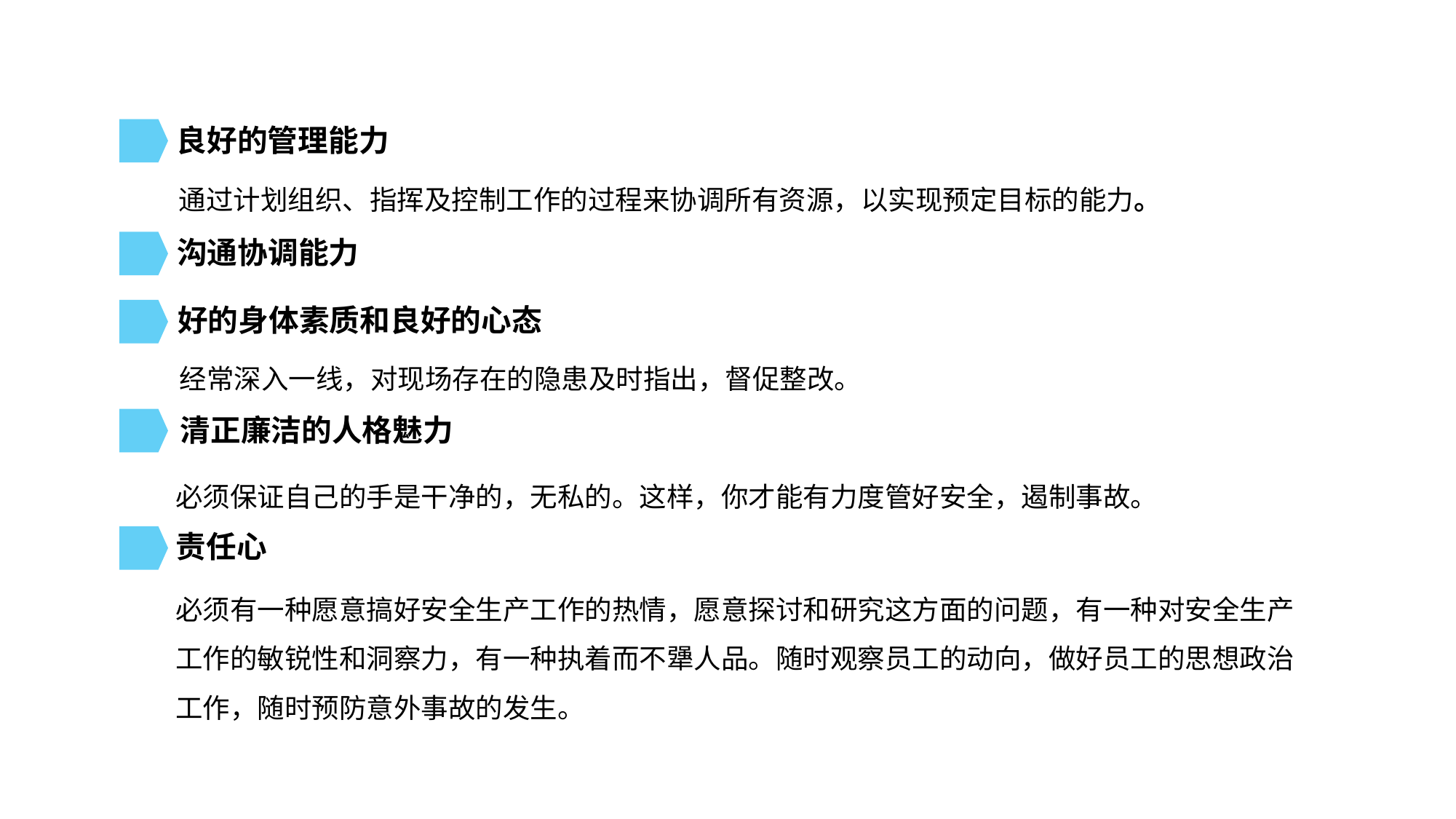

良好的管理能力
通过计划组织、指挥及控制工作的过程来协调所有资源，以实现预定目标的能力。
沟通协调能力

好的身体素质和良好的心态

经常深入一线，对现场存在的隐患及时指出，督促整改。
清正廉洁的人格魅力

必须保证自己的手是干净的，无私的。这样，你才能有力度管好安全，遏制事故。
责任心

必须有一种愿意搞好安全生产工作的热情，愿意探讨和研究这方面的问题，有一种对安全生产工作的敏锐性和洞察力，有一种执着而不犟人品。随时观察员工的动向，做好员工的思想政治工作，随时预防意外事故的发生。